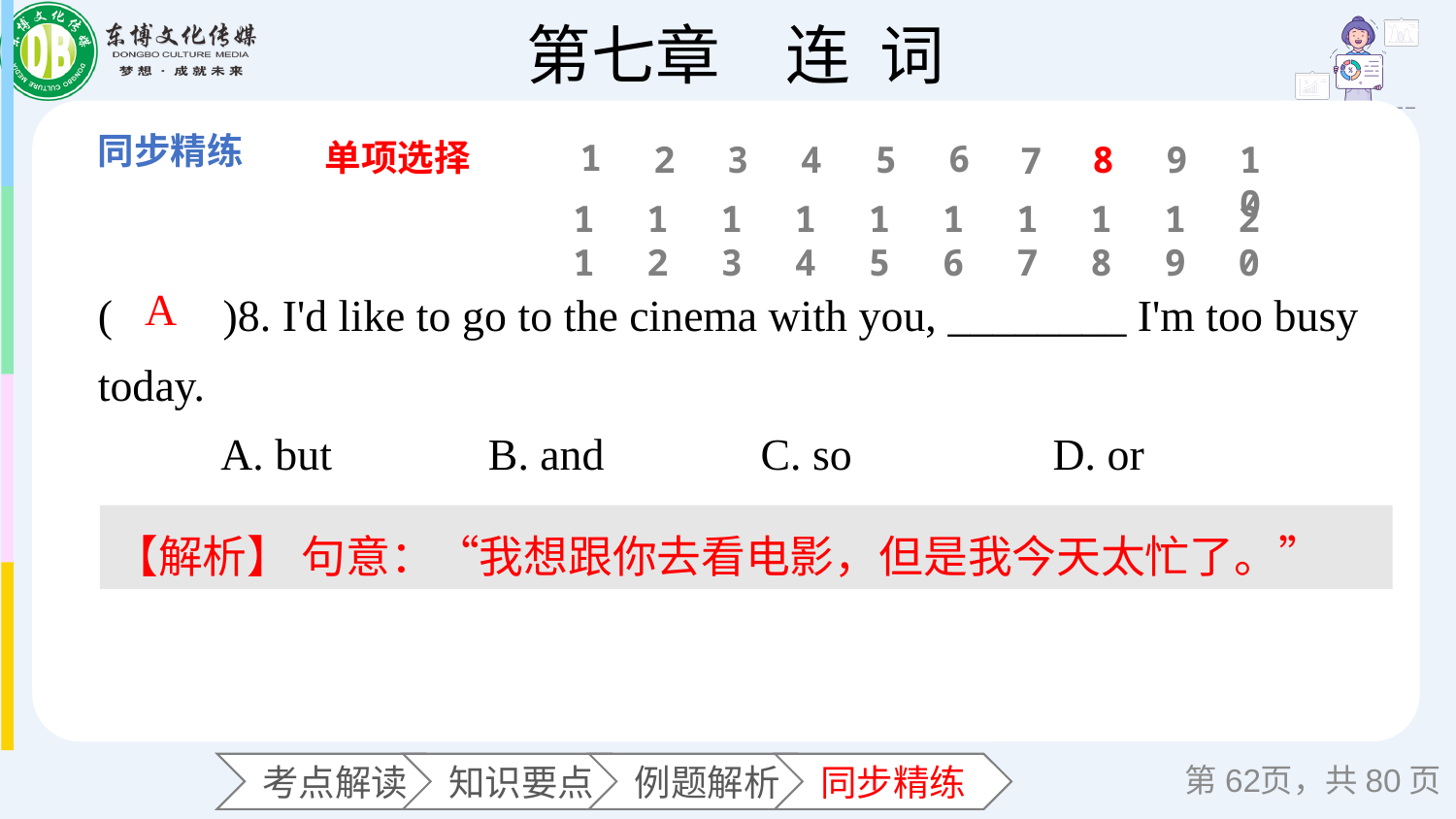

单项选择
1
6
2
3
4
5
8
9
10
7
11
12
13
14
15
16
17
18
19
20
(　　)8. I'd like to go to the cinema with you, ________ I'm too busy today.
           A. but              B. and              C. so                  D. or
A
【解析】 句意：“我想跟你去看电影，但是我今天太忙了。”
第62页，共80页